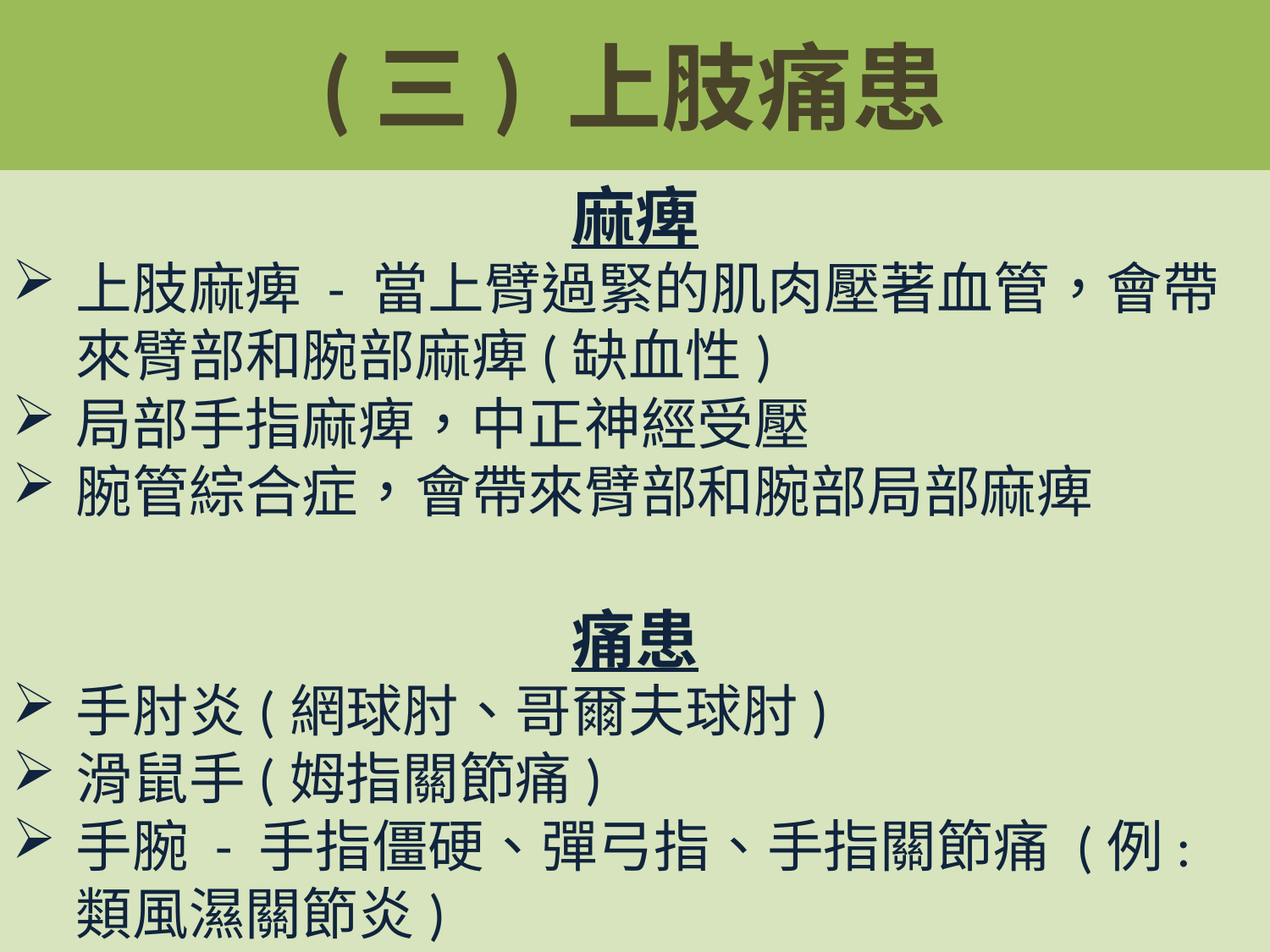

# (三) 上肢痛患
麻痺
上肢麻痺 - 當上臂過緊的肌肉壓著血管，會帶來臂部和腕部麻痺(缺血性)
局部手指麻痺，中正神經受壓
腕管綜合症，會帶來臂部和腕部局部麻痺

痛患
手肘炎(網球肘、哥爾夫球肘)
滑鼠手(姆指關節痛)
手腕 - 手指僵硬、彈弓指、手指關節痛 (例:類風濕關節炎)